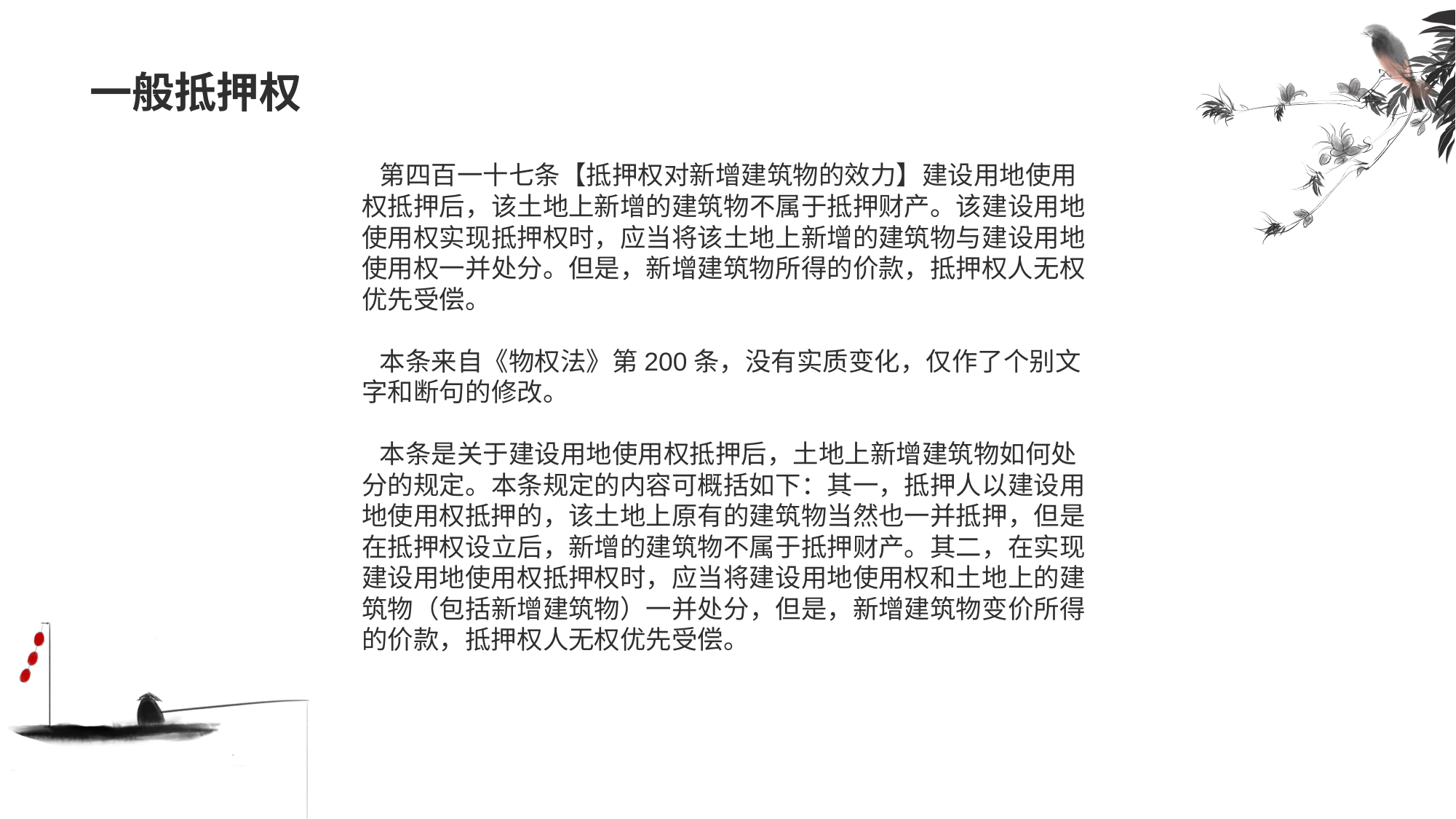

# 一般抵押权

  第四百一十七条【抵押权对新增建筑物的效力】建设用地使用权抵押后，该土地上新增的建筑物不属于抵押财产。该建设用地使用权实现抵押权时，应当将该土地上新增的建筑物与建设用地使用权一并处分。但是，新增建筑物所得的价款，抵押权人无权优先受偿。

  本条来自《物权法》第200条，没有实质变化，仅作了个别文字和断句的修改。

  本条是关于建设用地使用权抵押后，土地上新增建筑物如何处分的规定。本条规定的内容可概括如下：其一，抵押人以建设用地使用权抵押的，该土地上原有的建筑物当然也一并抵押，但是在抵押权设立后，新增的建筑物不属于抵押财产。其二，在实现建设用地使用权抵押权时，应当将建设用地使用权和土地上的建筑物（包括新增建筑物）一并处分，但是，新增建筑物变价所得的价款，抵押权人无权优先受偿。
149